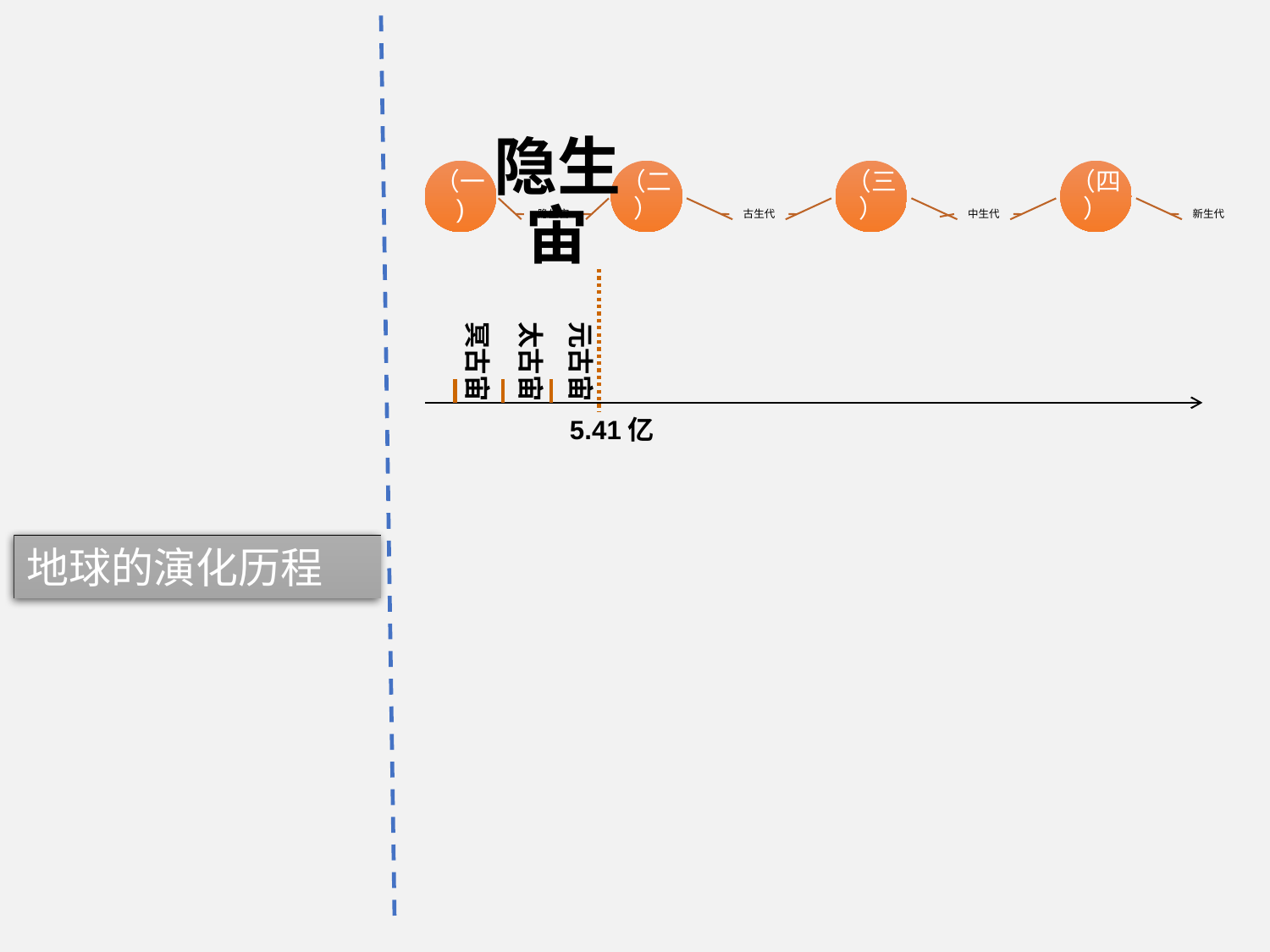

（一)
（二）
（三）
（四）

隐生宙
隐生宙
古生代
中生代
新生代

冥古宙
太古宙
元古宙
5.41亿
地球的演化历程